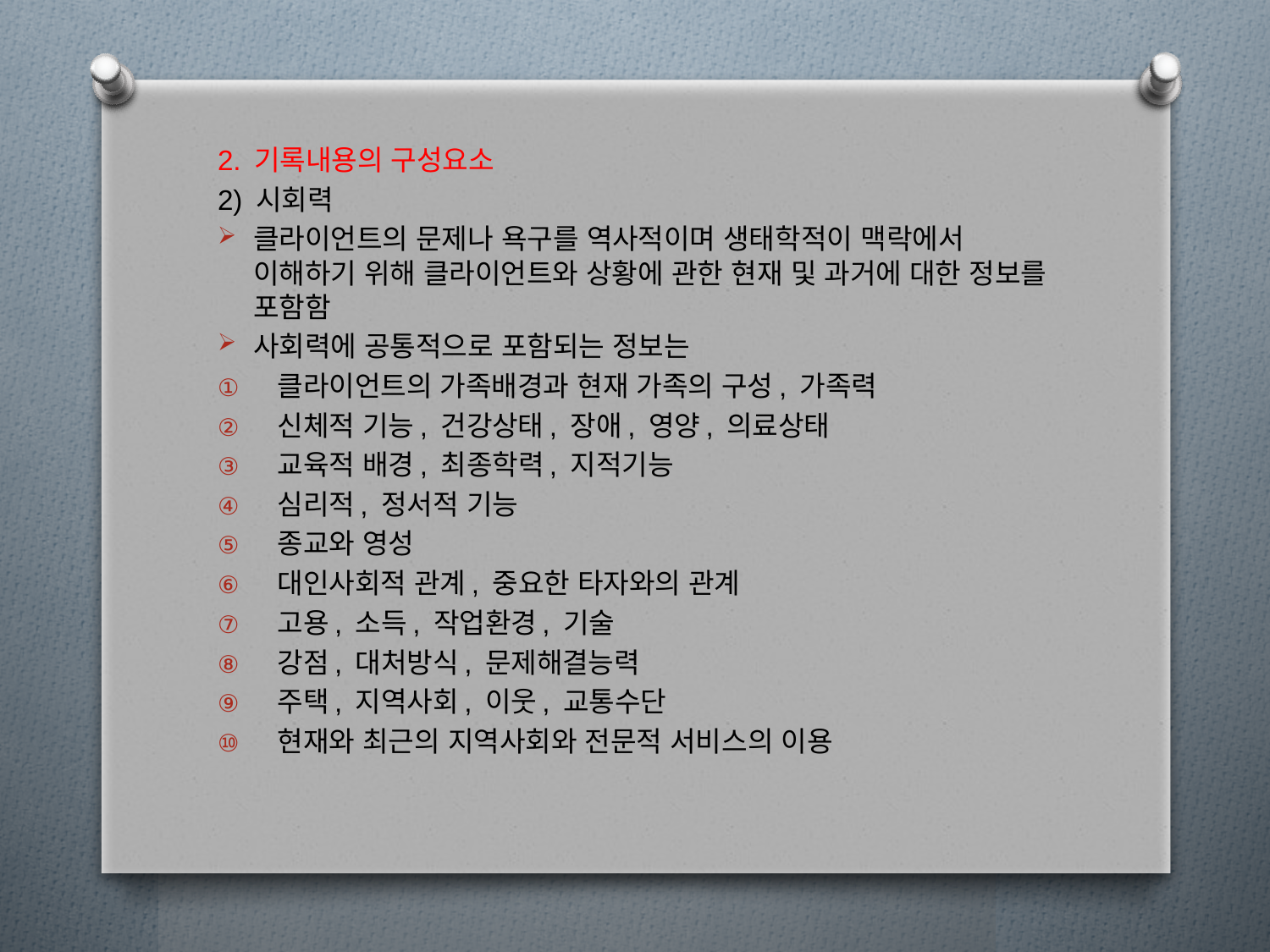

2. 기록내용의 구성요소
2) 시회력
클라이언트의 문제나 욕구를 역사적이며 생태학적이 맥락에서 이해하기 위해 클라이언트와 상황에 관한 현재 및 과거에 대한 정보를 포함함
사회력에 공통적으로 포함되는 정보는
클라이언트의 가족배경과 현재 가족의 구성, 가족력
신체적 기능, 건강상태, 장애, 영양, 의료상태
교육적 배경, 최종학력, 지적기능
심리적, 정서적 기능
종교와 영성
대인사회적 관계, 중요한 타자와의 관계
고용, 소득, 작업환경, 기술
강점, 대처방식, 문제해결능력
주택, 지역사회, 이웃, 교통수단
현재와 최근의 지역사회와 전문적 서비스의 이용